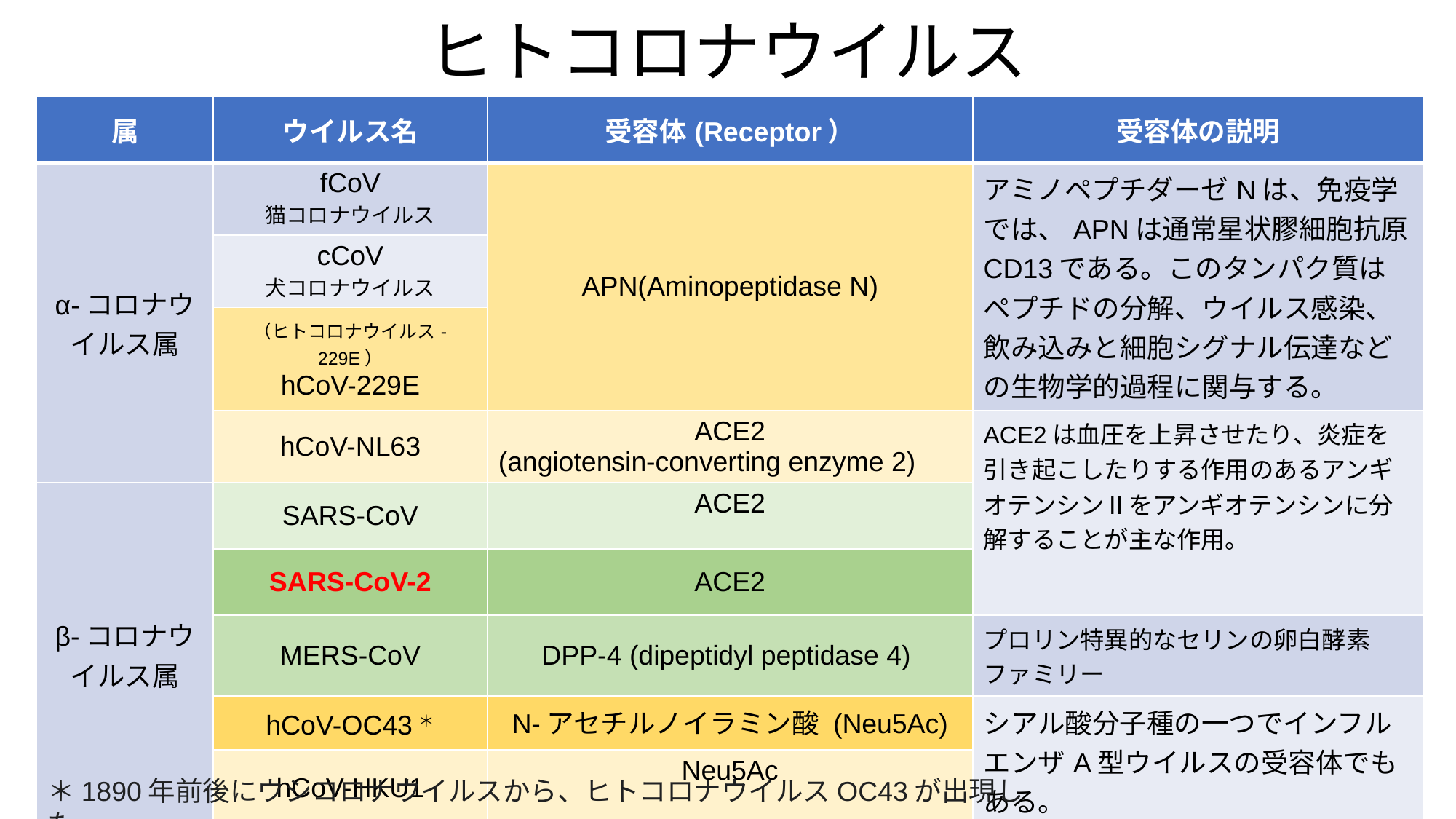

# ヒトコロナウイルス
| 属 | ウイルス名 | 受容体(Receptor） | 受容体の説明 |
| --- | --- | --- | --- |
| α-コロナウイルス属 | fCoV 猫コロナウイルス | APN(Aminopeptidase N) | アミノペプチダーゼNは、免疫学では、APNは通常星状膠細胞抗原CD13である。このタンパク質はペプチドの分解、ウイルス感染、飲み込みと細胞シグナル伝達などの生物学的過程に関与する。 |
|  | cCoV 犬コロナウイルス |  |  |
|  | （ヒトコロナウイルス-229E） hCoV-229E |  |  |
|  | hCoV-NL63 | ACE2 (angiotensin-converting enzyme 2) | ACE2は血圧を上昇させたり、炎症を引き起こしたりする作用のあるアンギオテンシンⅡをアンギオテンシンに分解することが主な作用。 |
| β-コロナウイルス属 | SARS-CoV | ACE2 |  |
|  | SARS-CoV-2 | ACE2 |  |
|  | MERS-CoV | DPP-4 (dipeptidyl peptidase 4) | プロリン特異的なセリンの卵白酵素ファミリー |
|  | hCoV-OC43＊ | N-アセチルノイラミン酸 (Neu5Ac) | シアル酸分子種の一つでインフルエンザA型ウイルスの受容体でもある。 |
|  | hCoV-HKU1 | Neu5Ac |  |
＊1890年前後にウシコロナウイルスから、ヒトコロナウイルスOC43が出現した。